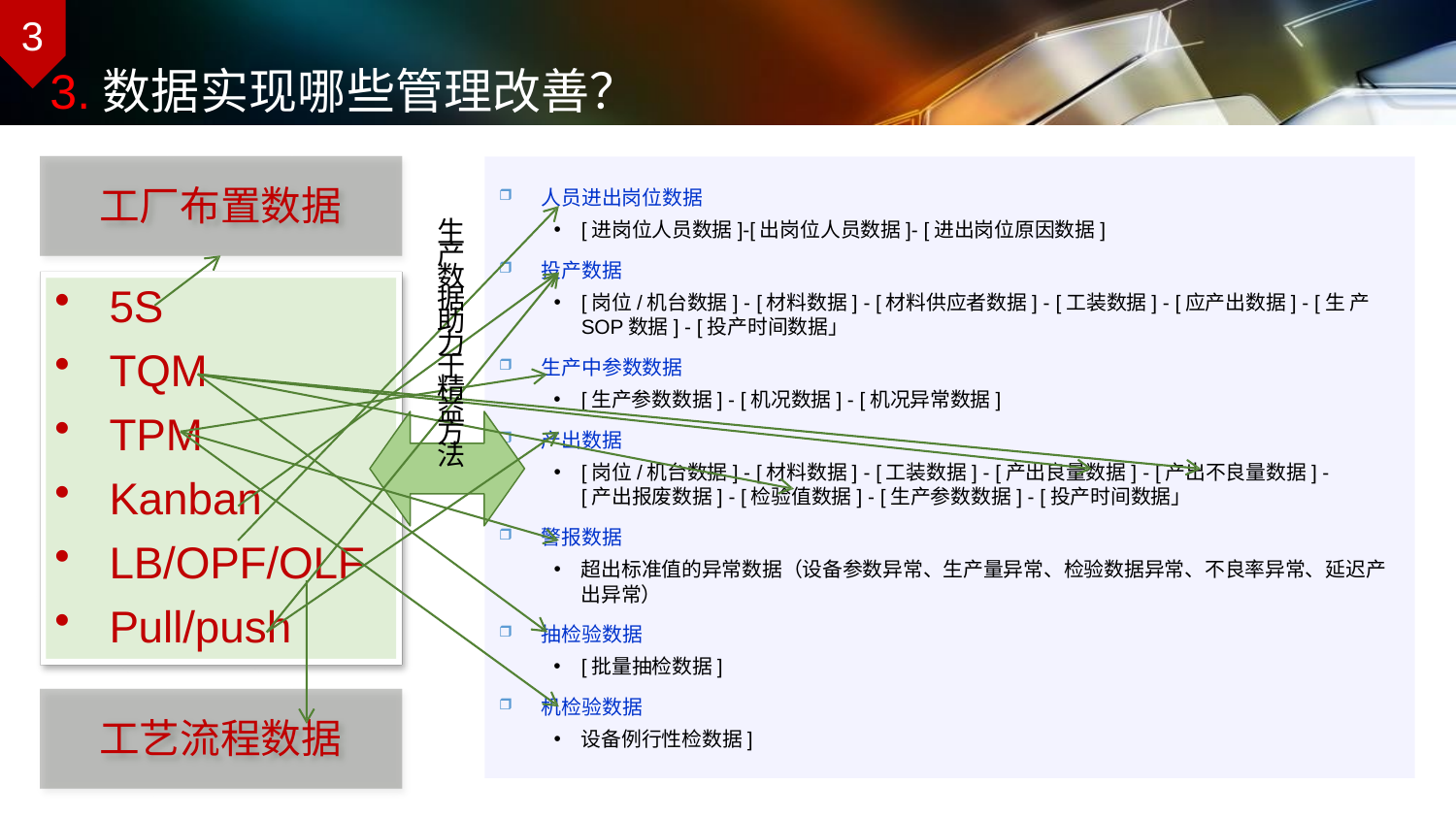

3
# 3.数据实现哪些管理改善？

人员进出岗位数据
[进岗位人员数据]-[出岗位人员数据]- [进出岗位原因数据]
工厂布置数据

生
产
投产数据
[岗位/机台数据] - [材料数据] - [材料供应者数据] - [工装数据] - [应产出数据] - [生 产SOP数据] - [投产时间数据」

数

5S
TQM
TPM
Kanban
LB/OPF/OLF
Pull/push

据
助
力
生产中参数数据
[生产参数数据] - [机况数据] - [机况异常数据]
于
精

益

方
产出数据
[岗位/机台数据] - [材料数据] - [工装数据] - [产出良量数据] - [产出不良量数据] -
[产出报废数据] - [检验值数据] - [生产参数数据] - [投产时间数据」

法
警报数据
超出标准值的异常数据（设备参数异常、生产量异常、检验数据异常、不良率异常、延迟产
出异常）

抽检验数据
[批量抽检数据]

机检验数据
设备例行性检数据]
工艺流程数据